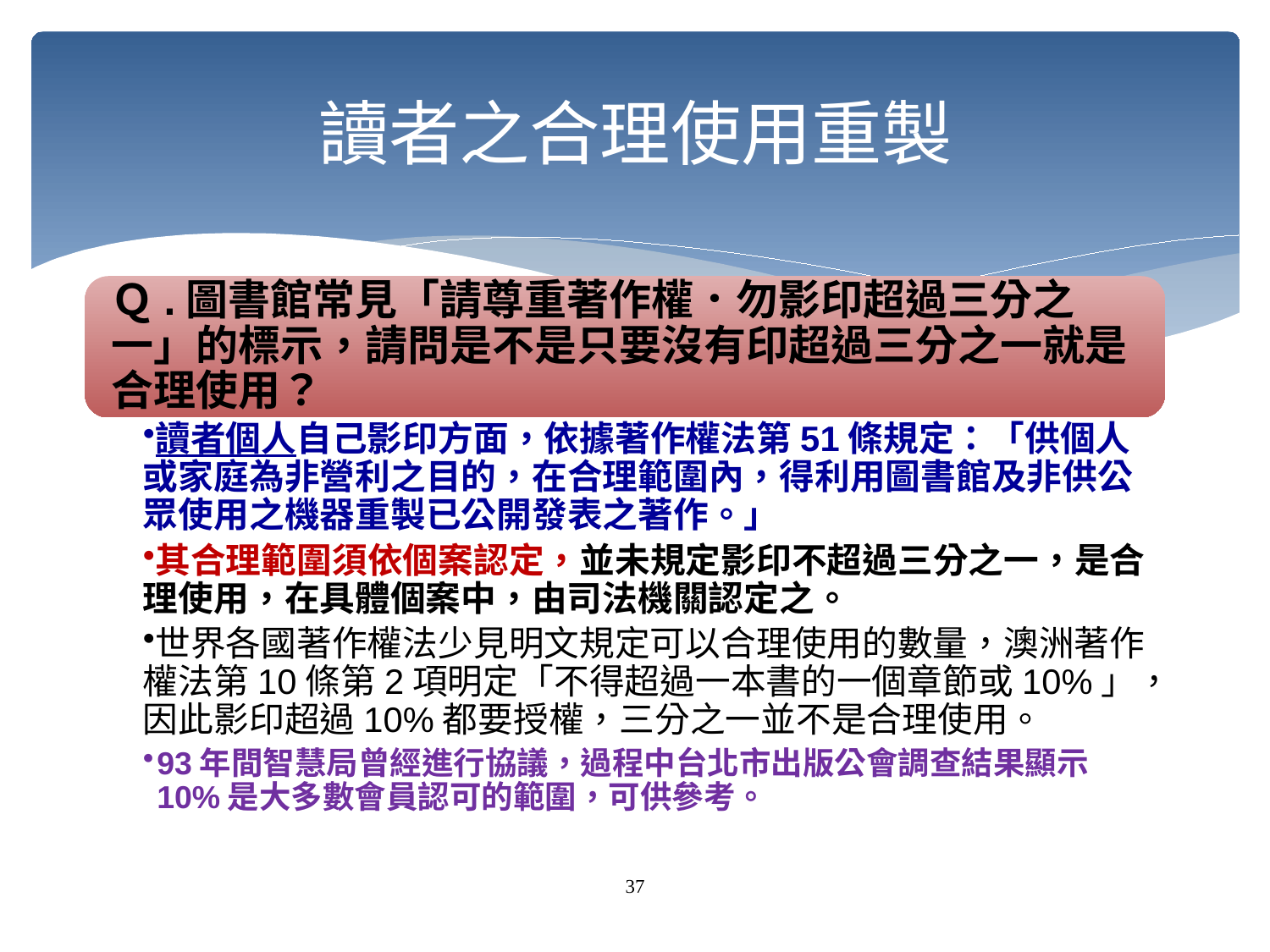

# 讀者之合理使用重製
Ｑ.圖書館常見「請尊重著作權．勿影印超過三分之一」的標示，請問是不是只要沒有印超過三分之一就是合理使用？
讀者個人自己影印方面，依據著作權法第51條規定：「供個人或家庭為非營利之目的，在合理範圍內，得利用圖書館及非供公眾使用之機器重製已公開發表之著作。」
其合理範圍須依個案認定，並未規定影印不超過三分之一，是合理使用，在具體個案中，由司法機關認定之。
世界各國著作權法少見明文規定可以合理使用的數量，澳洲著作權法第10條第2項明定「不得超過一本書的一個章節或10%」，因此影印超過10%都要授權，三分之一並不是合理使用。
93年間智慧局曾經進行協議，過程中台北市出版公會調查結果顯示10%是大多數會員認可的範圍，可供參考。
37